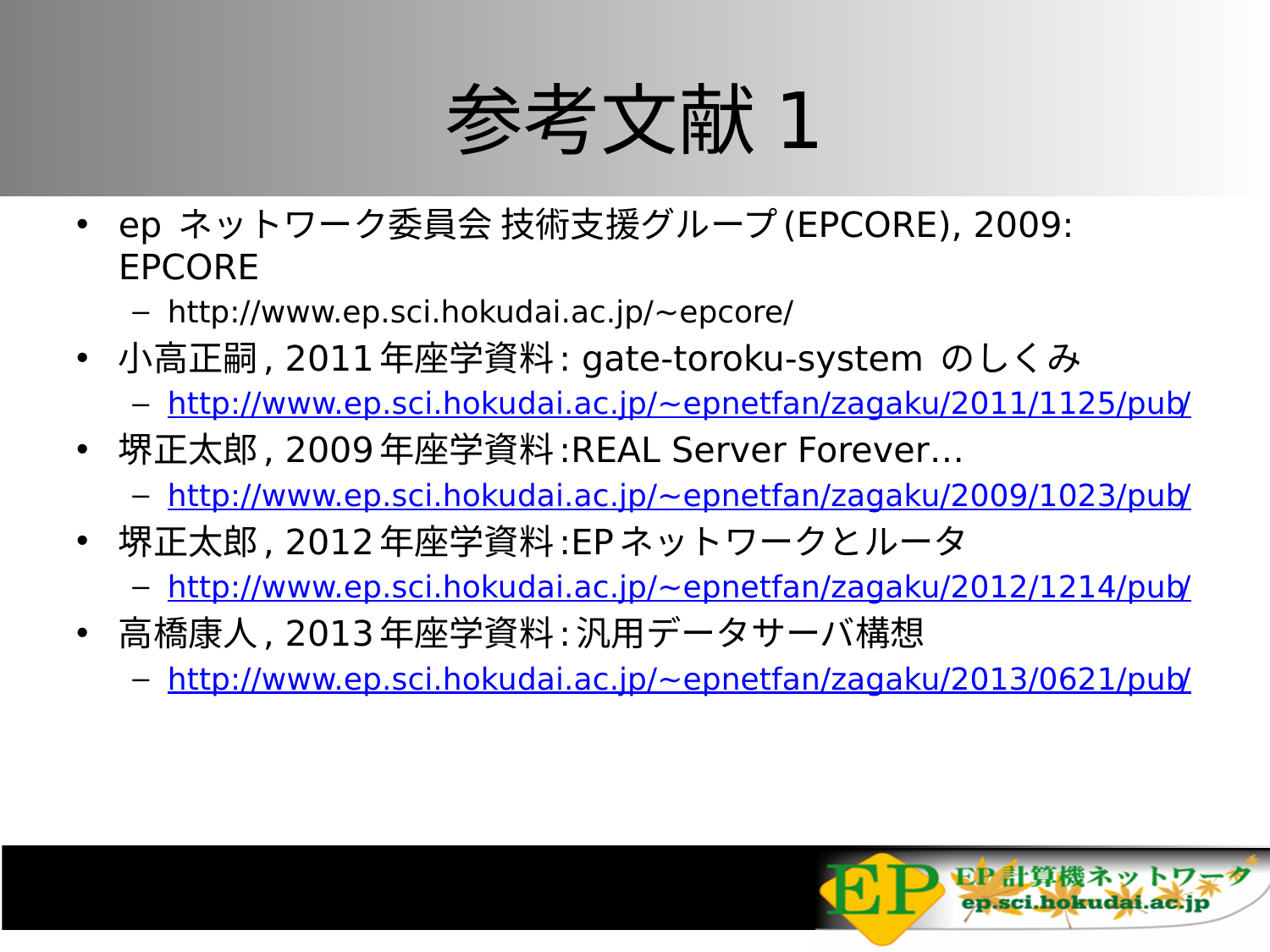

# 参考文献1
ep ネットワーク委員会 技術支援グループ(EPCORE), 2009: EPCORE
http://www.ep.sci.hokudai.ac.jp/~epcore/
小高正嗣, 2011年座学資料: gate-toroku-system のしくみ
http://www.ep.sci.hokudai.ac.jp/~epnetfan/zagaku/2011/1125/pub/
堺正太郎, 2009年座学資料:REAL Server Forever…
http://www.ep.sci.hokudai.ac.jp/~epnetfan/zagaku/2009/1023/pub/
堺正太郎, 2012年座学資料:EPネットワークとルータ
http://www.ep.sci.hokudai.ac.jp/~epnetfan/zagaku/2012/1214/pub/
高橋康人, 2013年座学資料:汎用データサーバ構想
http://www.ep.sci.hokudai.ac.jp/~epnetfan/zagaku/2013/0621/pub/